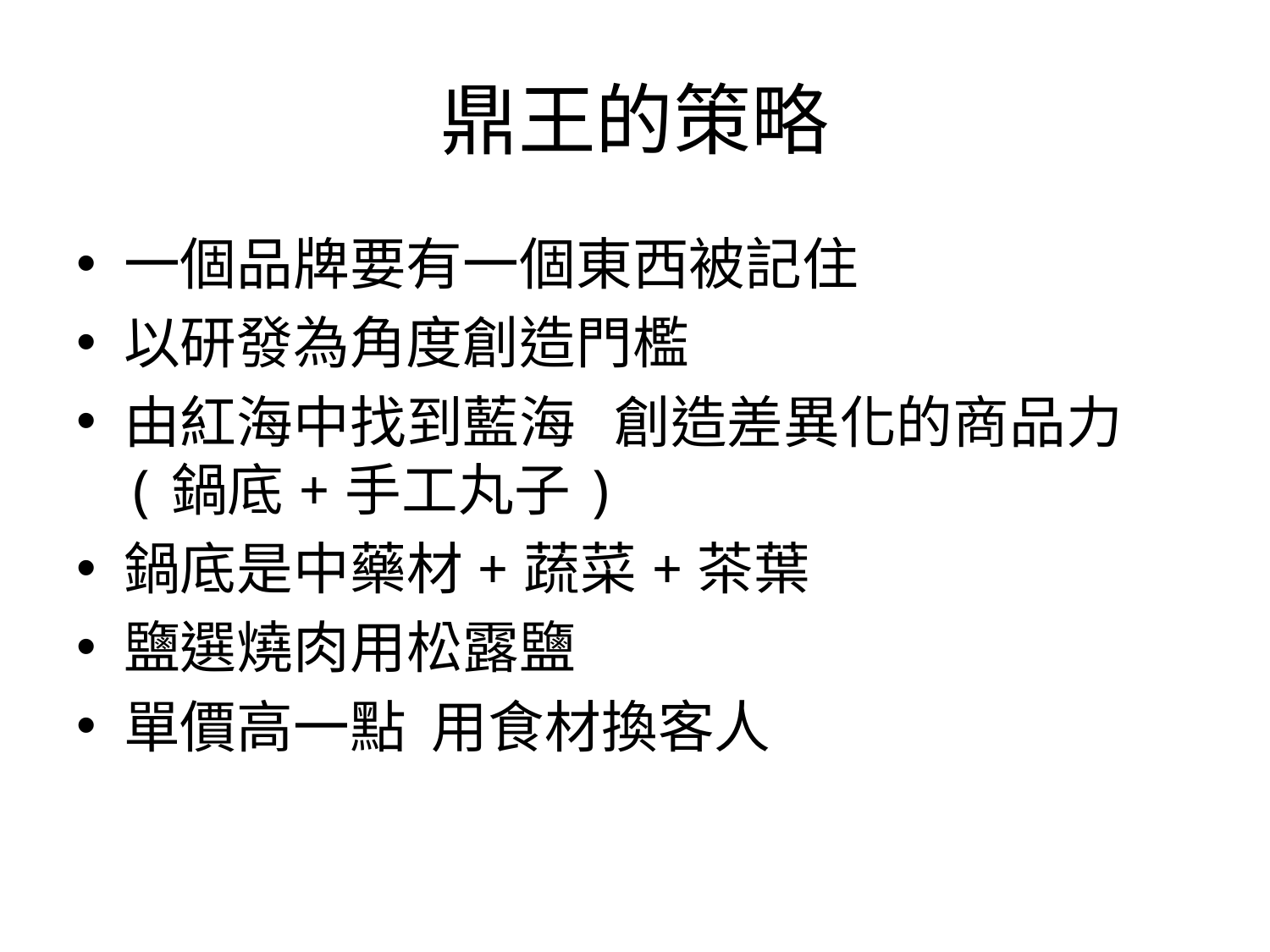

# 鼎王的策略
一個品牌要有一個東西被記住
以研發為角度創造門檻
由紅海中找到藍海   創造差異化的商品力(鍋底+手工丸子)
鍋底是中藥材+蔬菜+茶葉
鹽選燒肉用松露鹽
單價高一點  用食材換客人